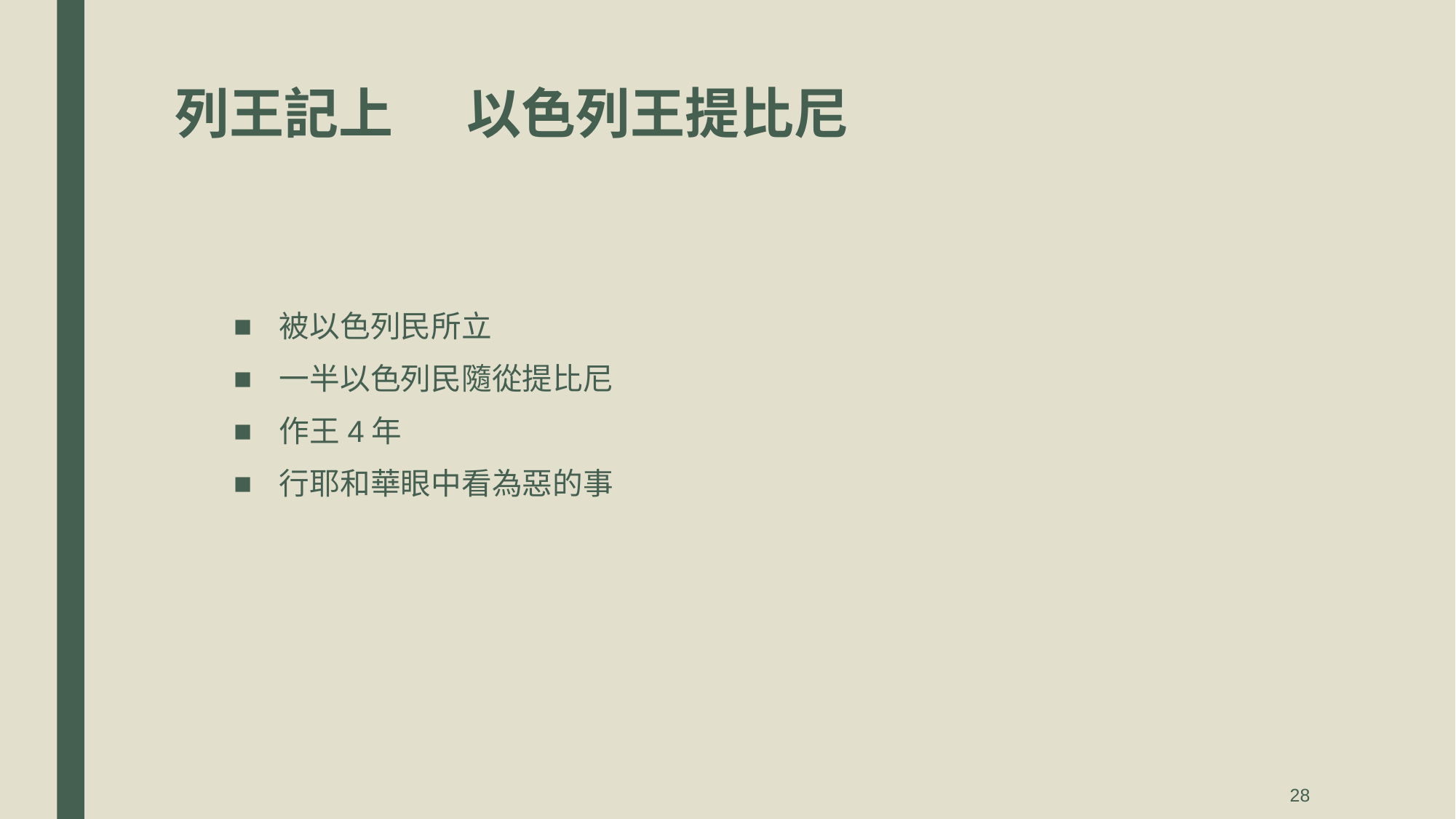

# 列王記上      以色列王提比尼

被以色列民所立
一半以色列民隨從提比尼
作王4年
行耶和華眼中看為惡的事
28